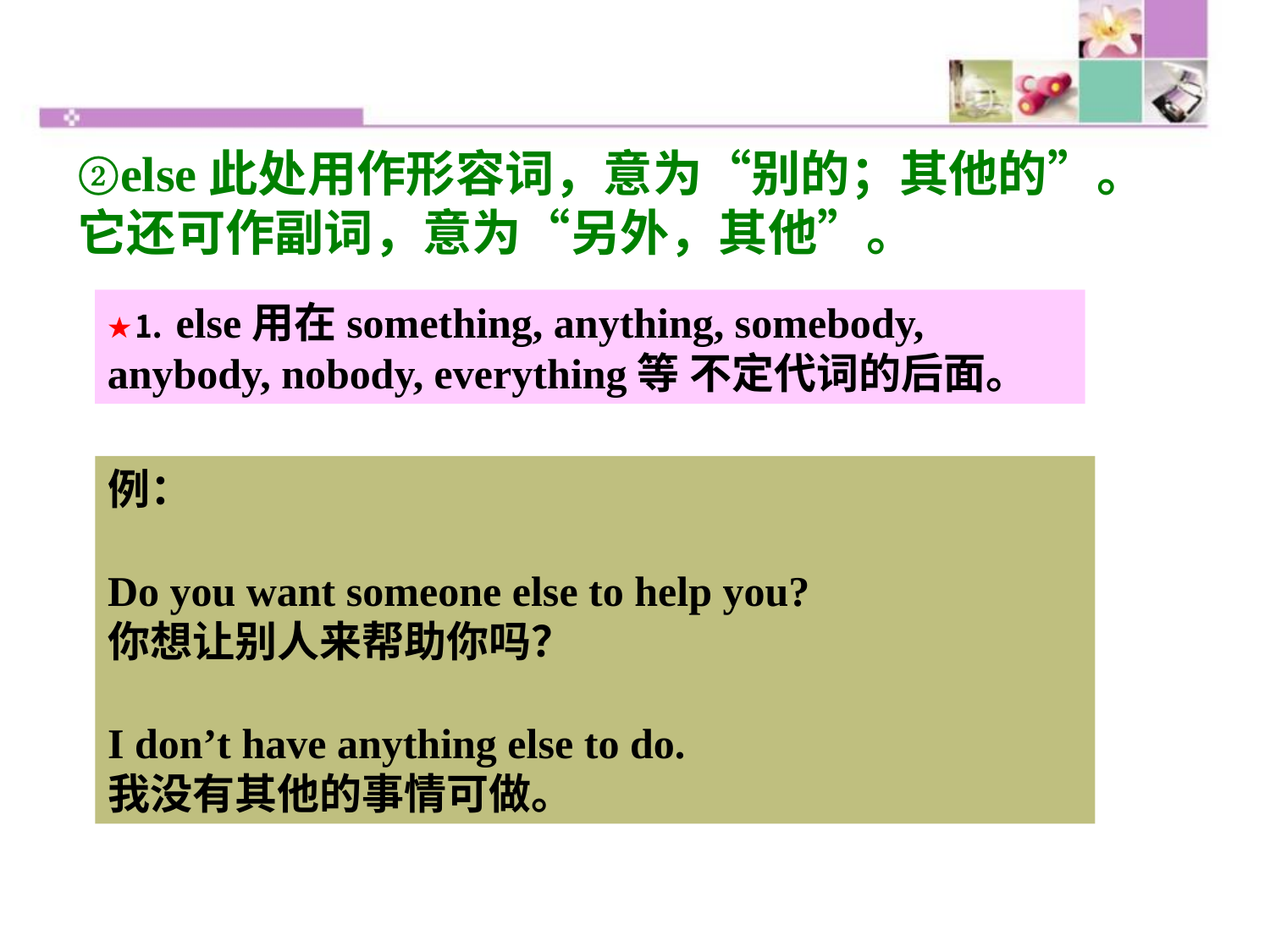

②else此处用作形容词，意为“别的；其他的”。它还可作副词，意为“另外，其他”。
★⒈ else用在something, anything, somebody, anybody, nobody, everything等 不定代词的后面。
例：

Do you want someone else to help you?
你想让别人来帮助你吗？

I don’t have anything else to do.
我没有其他的事情可做。